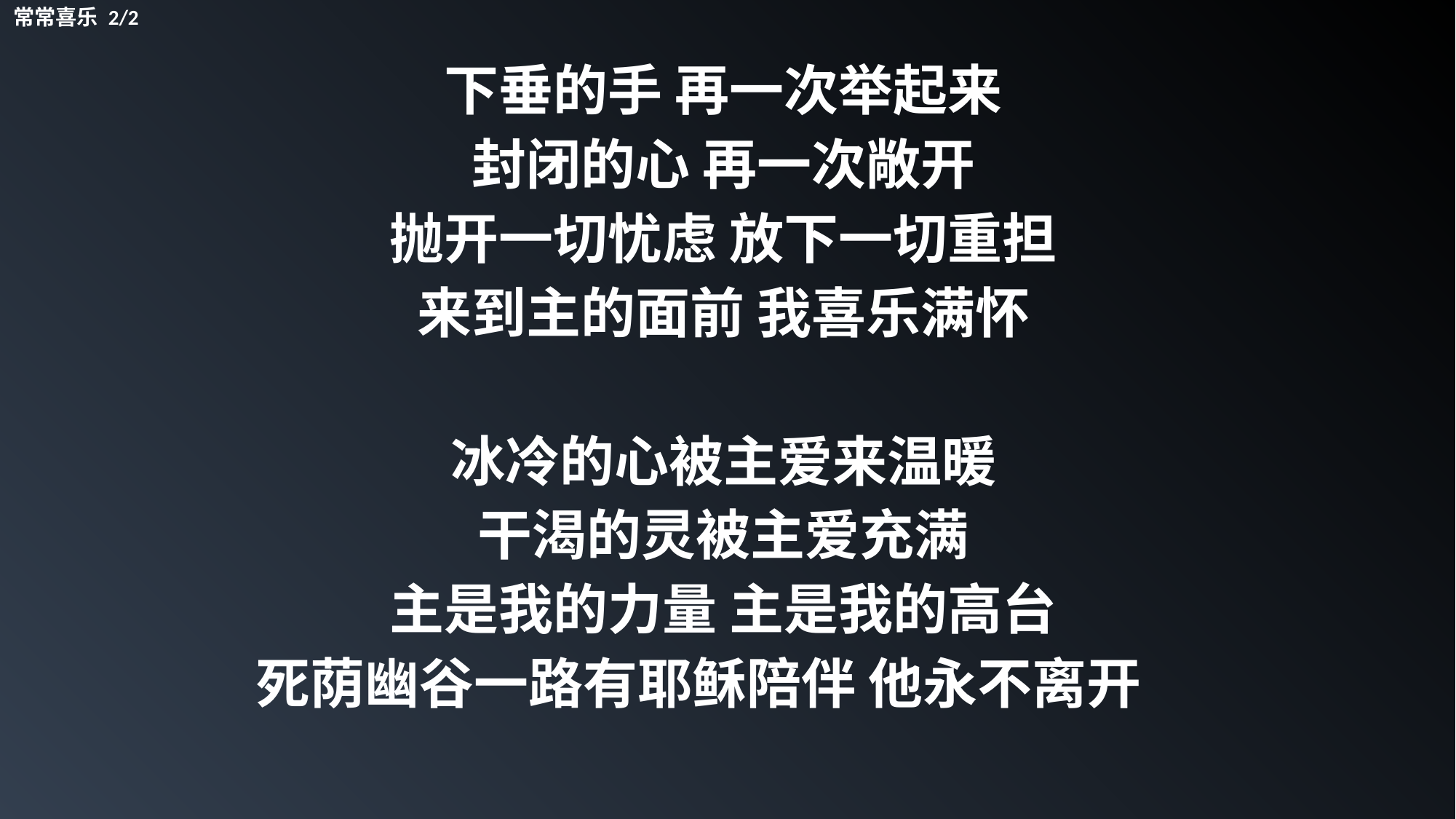

常常喜乐 2/2
下垂的手 再一次举起来
封闭的心 再一次敞开
抛开一切忧虑 放下一切重担
来到主的面前 我喜乐满怀

冰冷的心被主爱来温暖
干渴的灵被主爱充满
主是我的力量 主是我的高台
死荫幽谷一路有耶稣陪伴 他永不离开